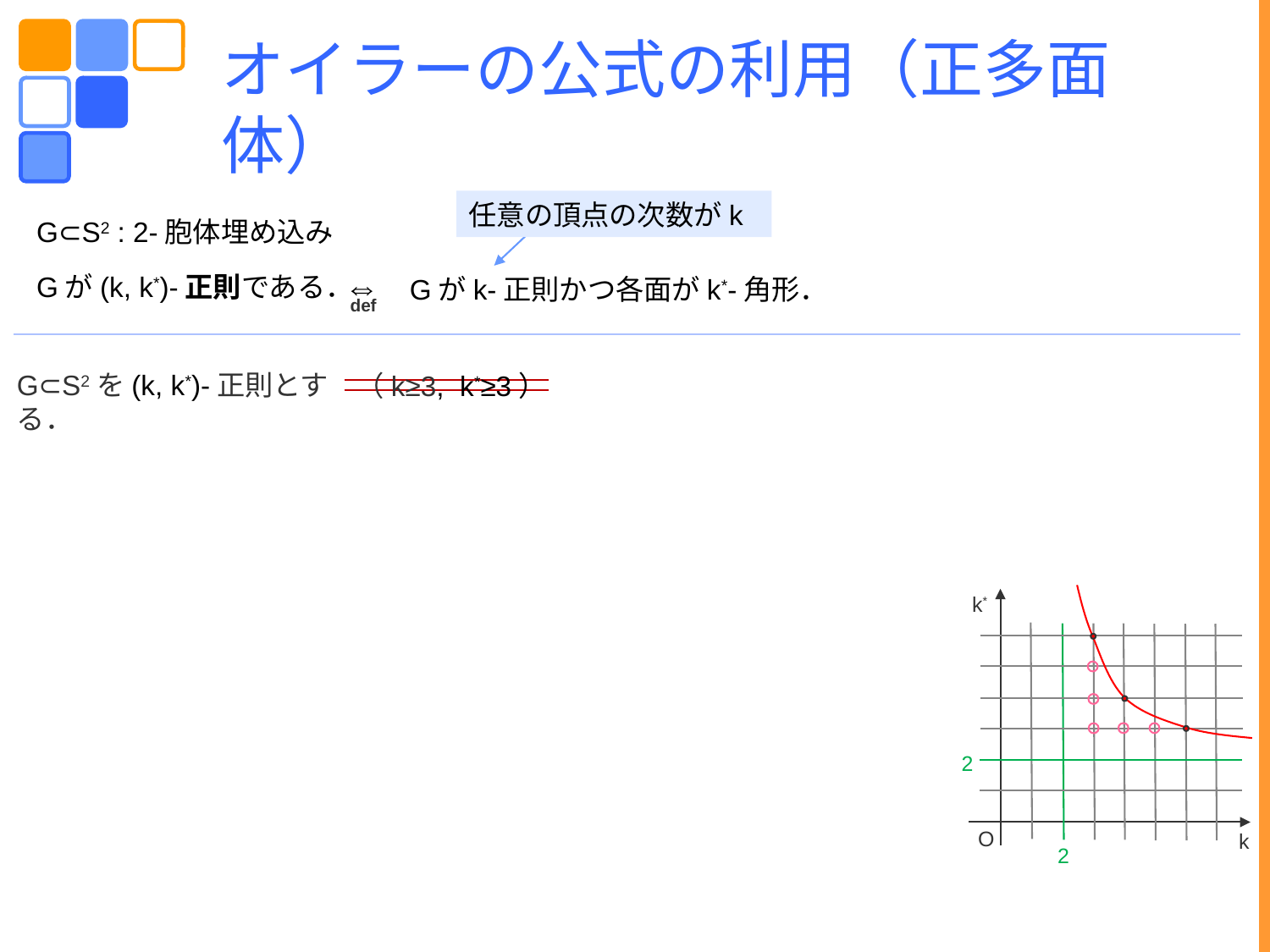

オイラーの公式の利用（正多面体）
任意の頂点の次数がk
G⊂S2 : 2-胞体埋め込み
⇔
def
Gがk-正則かつ各面がk*-角形．
Gが(k, k*)-正則である．
G⊂S2を(k, k*)-正則とする．
（k≥3,  k*≥3）
k*

2
O
k
2